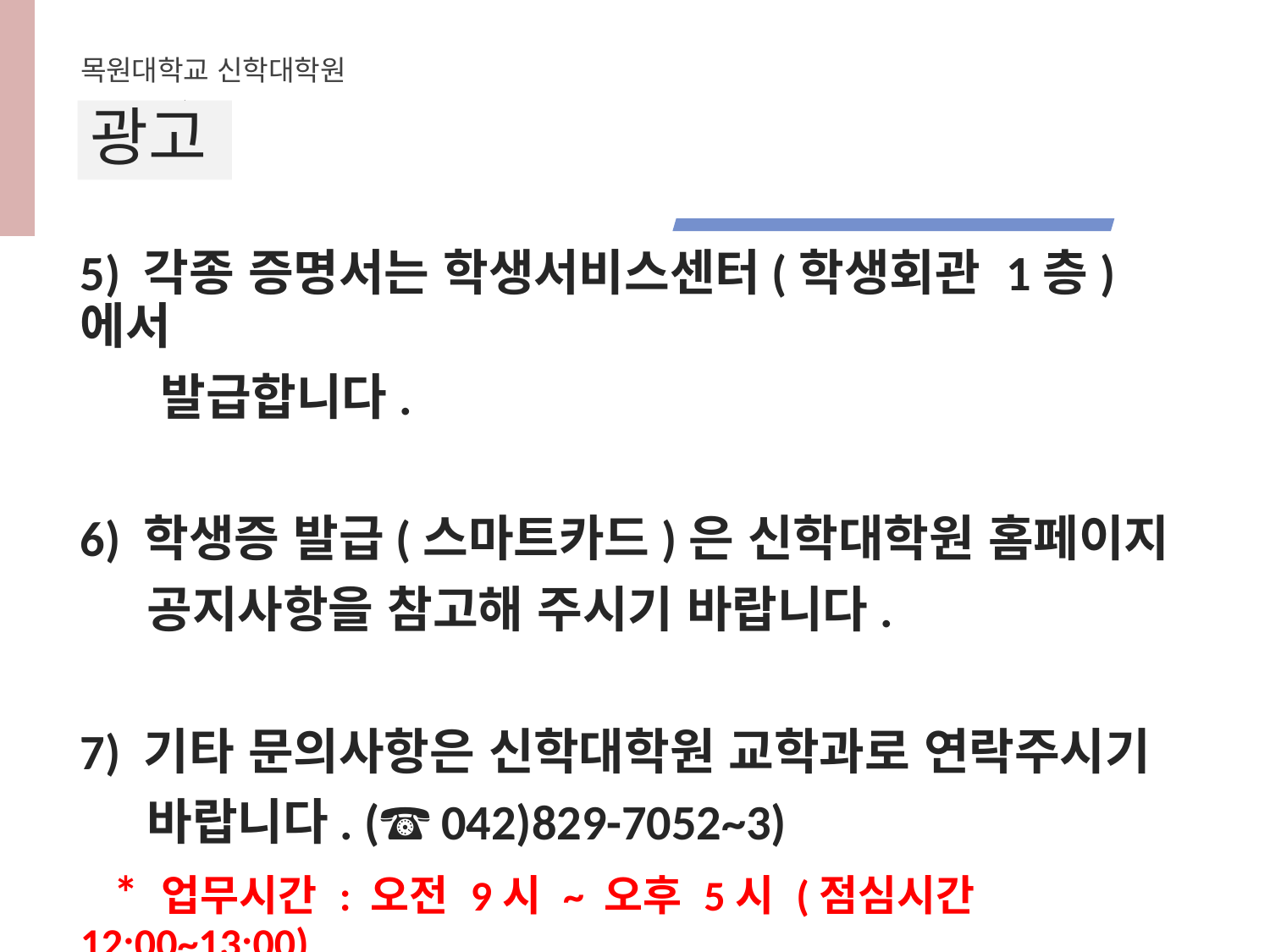

목원대학교 신학대학원
광고
5) 각종 증명서는 학생서비스센터(학생회관 1층)에서
     발급합니다.

6) 학생증 발급(스마트카드)은 신학대학원 홈페이지
    공지사항을 참고해 주시기 바랍니다.

7) 기타 문의사항은 신학대학원 교학과로 연락주시기
    바랍니다. (☎ 042)829-7052~3)
   * 업무시간 : 오전 9시 ~ 오후 5시 (점심시간 12:00~13:00)